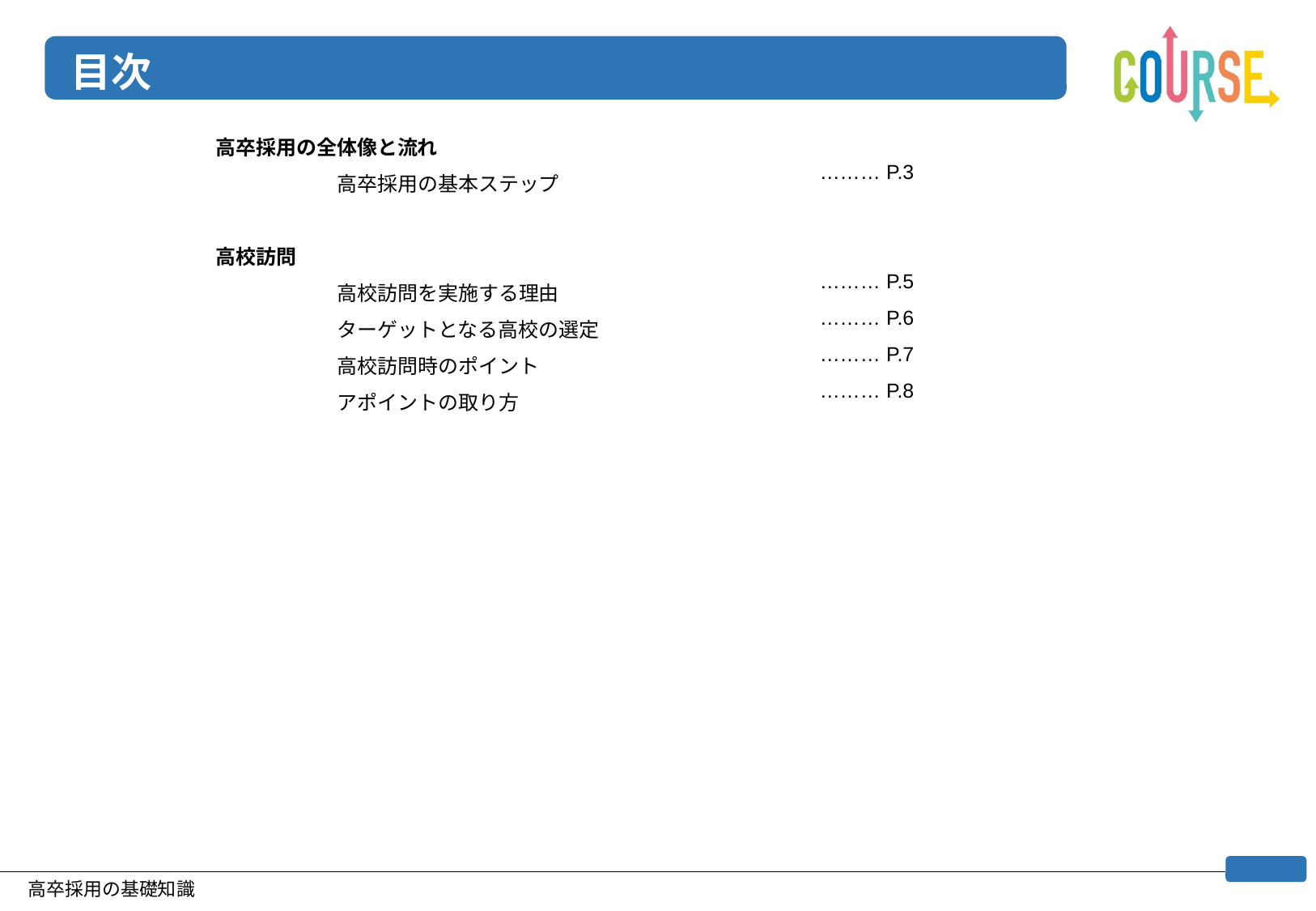

# 目次
高卒採用の全体像と流れ
	高卒採用の基本ステップ

高校訪問
	高校訪問を実施する理由
	ターゲットとなる高校の選定
	高校訪問時のポイント
	アポイントの取り方

……… P.3

……… P.5
……… P.6
……… P.7
……… P.8
2
高卒採用の基礎知識